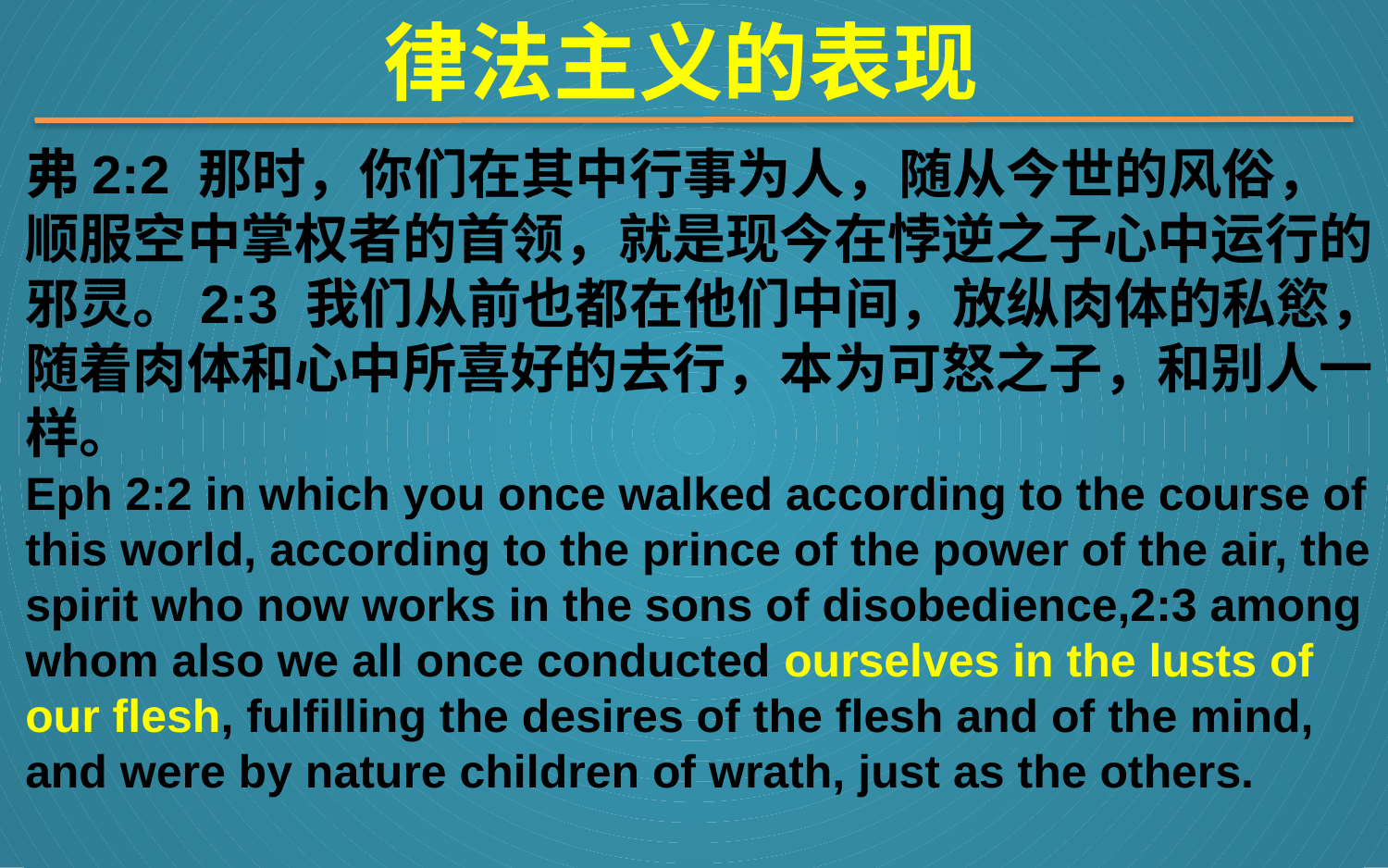

律法主义的表现
弗2:2 那时，你们在其中行事为人，随从今世的风俗，顺服空中掌权者的首领，就是现今在悖逆之子心中运行的邪灵。2:3 我们从前也都在他们中间，放纵肉体的私慾，随着肉体和心中所喜好的去行，本为可怒之子，和别人一样。
Eph 2:2 in which you once walked according to the course of this world, according to the prince of the power of the air, the spirit who now works in the sons of disobedience,2:3 among whom also we all once conducted ourselves in the lusts of our flesh, fulfilling the desires of the flesh and of the mind, and were by nature children of wrath, just as the others.